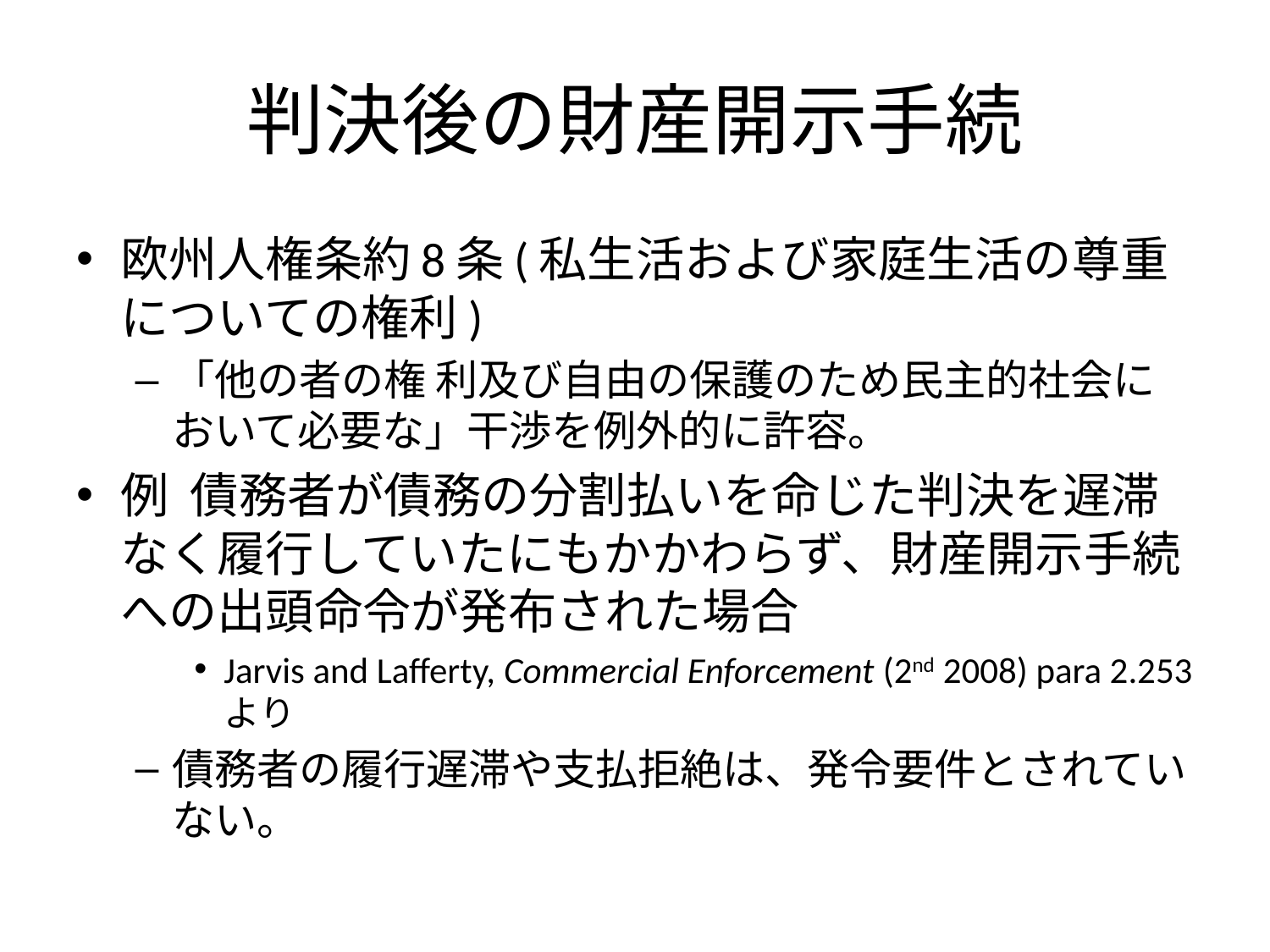

# 判決後の財産開示手続
欧州人権条約8条(私生活および家庭生活の尊重についての権利)
「他の者の権 利及び自由の保護のため民主的社会において必要な」干渉を例外的に許容。
例  債務者が債務の分割払いを命じた判決を遅滞なく履行していたにもかかわらず、財産開示手続への出頭命令が発布された場合
Jarvis and Lafferty, Commercial Enforcement (2nd 2008) para 2.253より
債務者の履行遅滞や支払拒絶は、発令要件とされていない。